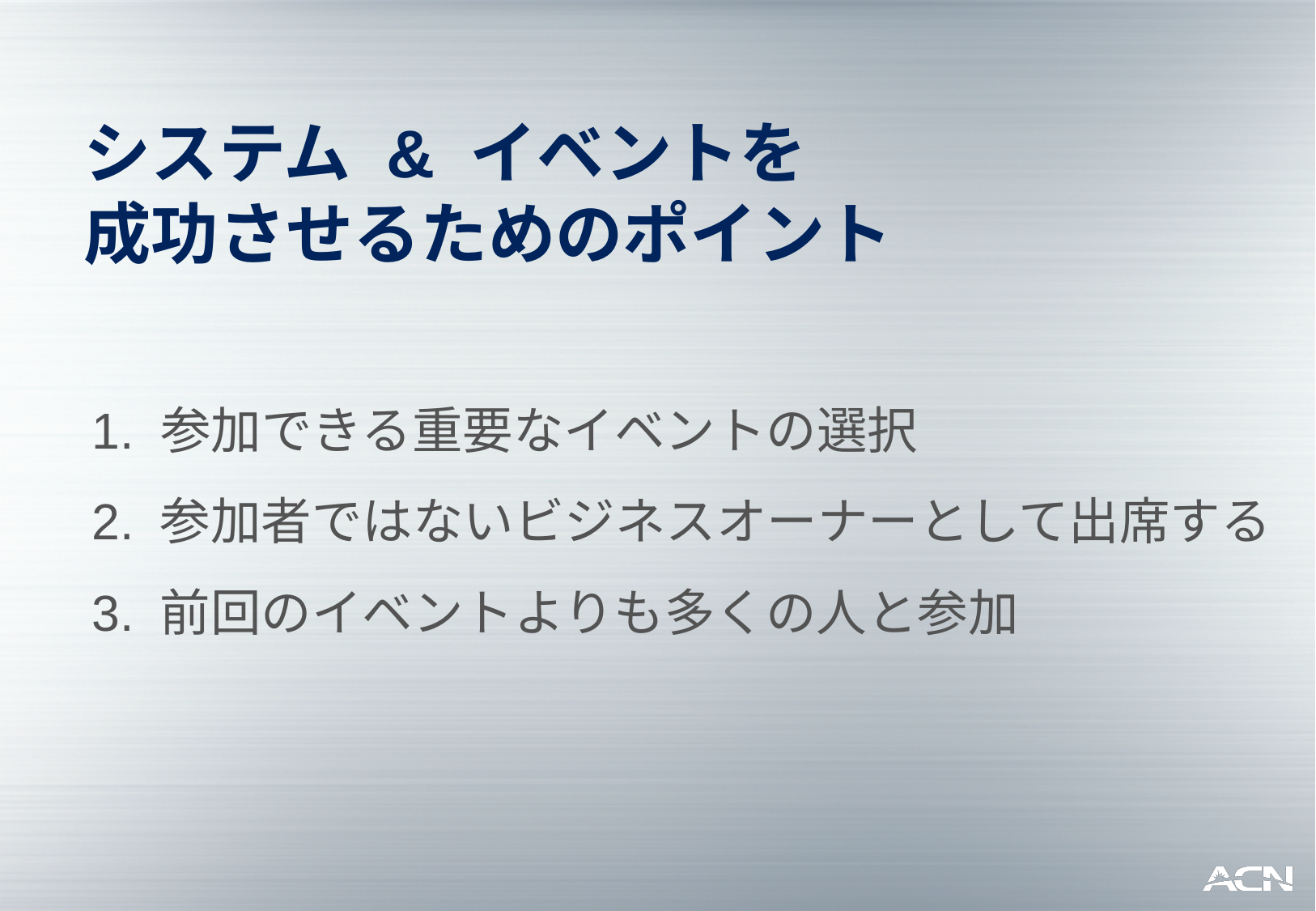

システム & イベントを
成功させるためのポイント
参加できる重要なイベントの選択
2. 参加者ではないビジネスオーナーとして出席する
3. 前回のイベントよりも多くの人と参加